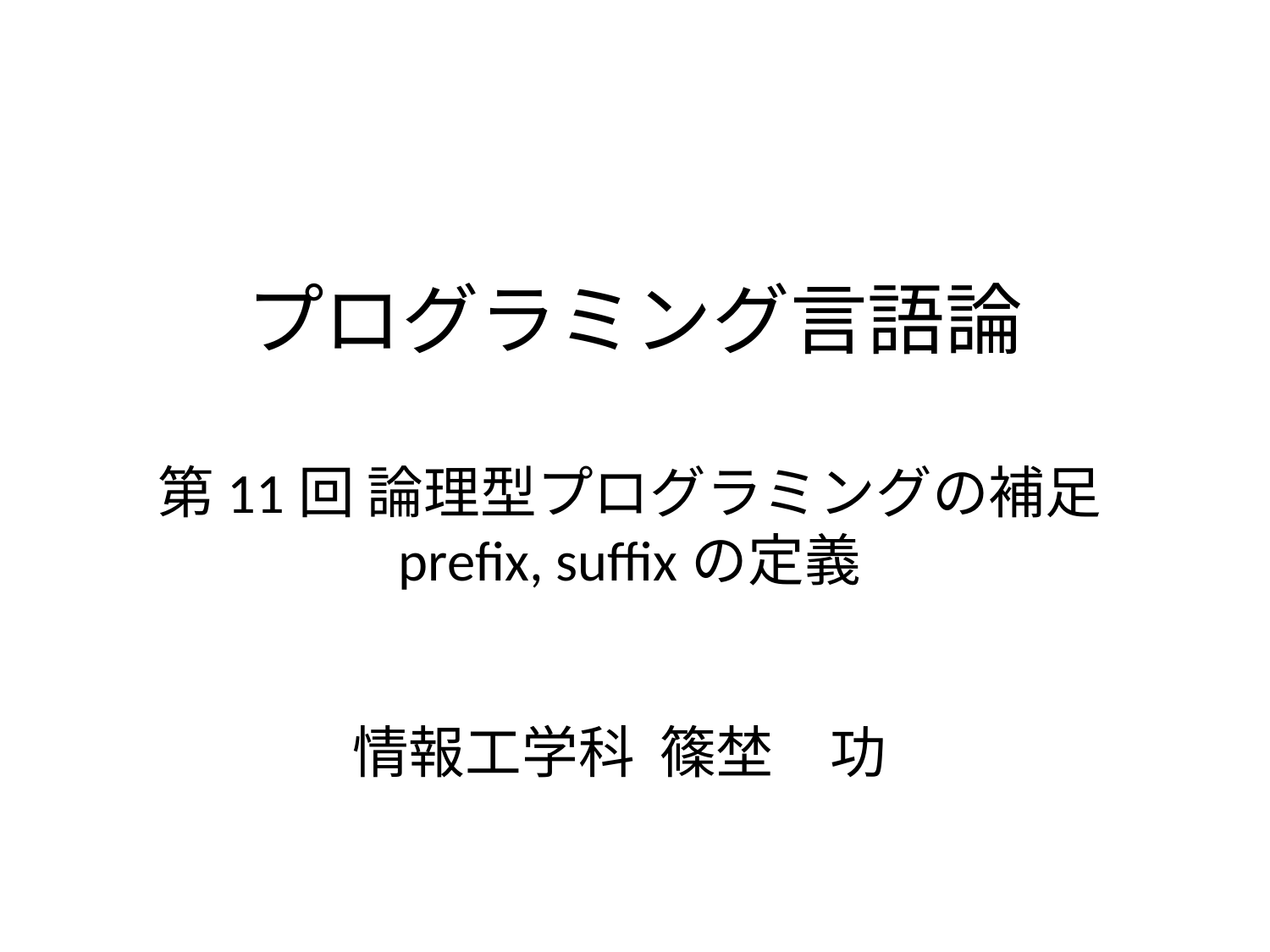

# プログラミング言語論
第11回 論理型プログラミングの補足
prefix, suffixの定義
情報工学科  篠埜　功